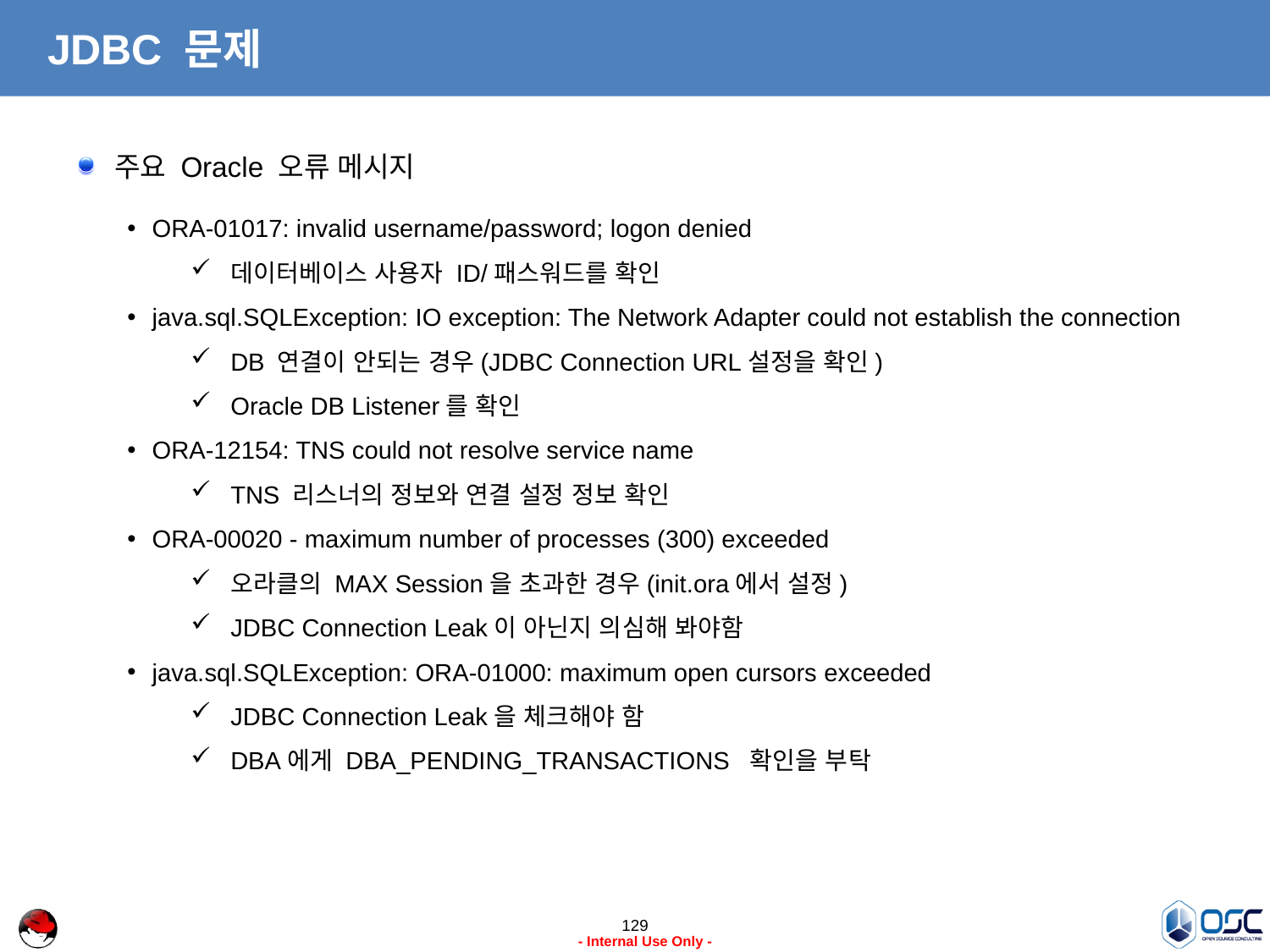

# JDBC 문제
주요 Oracle 오류 메시지
ORA-01017: invalid username/password; logon denied
데이터베이스 사용자 ID/패스워드를 확인
java.sql.SQLException: IO exception: The Network Adapter could not establish the connection
DB 연결이 안되는 경우(JDBC Connection URL설정을 확인)
Oracle DB Listener를 확인
ORA-12154: TNS could not resolve service name
TNS 리스너의 정보와 연결 설정 정보 확인
ORA-00020 - maximum number of processes (300) exceeded
오라클의 MAX Session을 초과한 경우(init.ora에서 설정)
JDBC Connection Leak이 아닌지 의심해 봐야함
java.sql.SQLException: ORA-01000: maximum open cursors exceeded
JDBC Connection Leak을 체크해야 함
DBA에게 DBA_PENDING_TRANSACTIONS  확인을 부탁